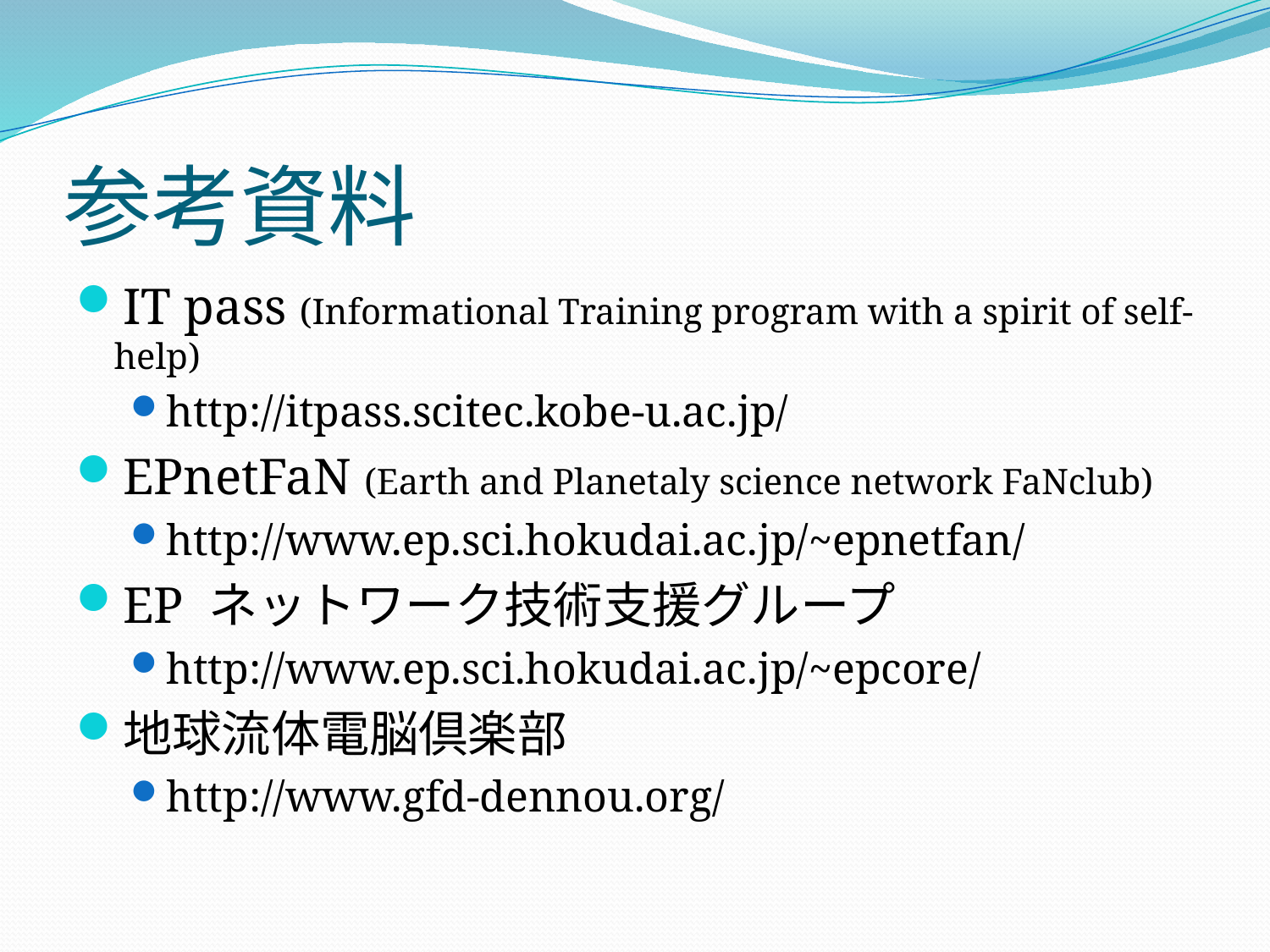

# 参考資料
IT pass (Informational Training program with a spirit of self-help)
http://itpass.scitec.kobe-u.ac.jp/
EPnetFaN (Earth and Planetaly science network FaNclub)
http://www.ep.sci.hokudai.ac.jp/~epnetfan/
EP ネットワーク技術支援グループ
http://www.ep.sci.hokudai.ac.jp/~epcore/
地球流体電脳倶楽部
http://www.gfd-dennou.org/